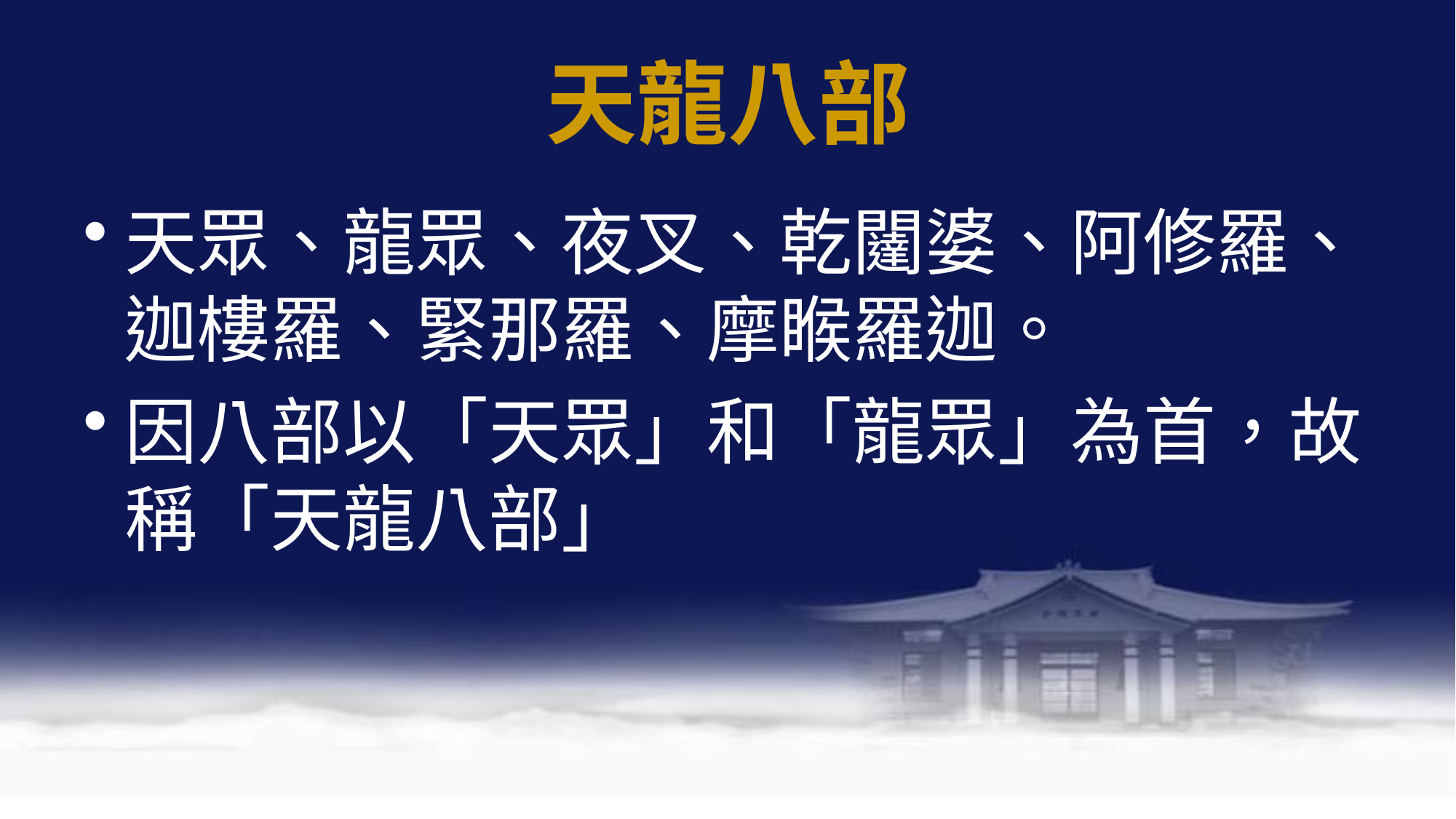

# 天龍八部
天眾、龍眾、夜叉、乾闥婆、阿修羅、迦樓羅、緊那羅、摩睺羅迦。
因八部以「天眾」和「龍眾」為首，故稱「天龍八部」